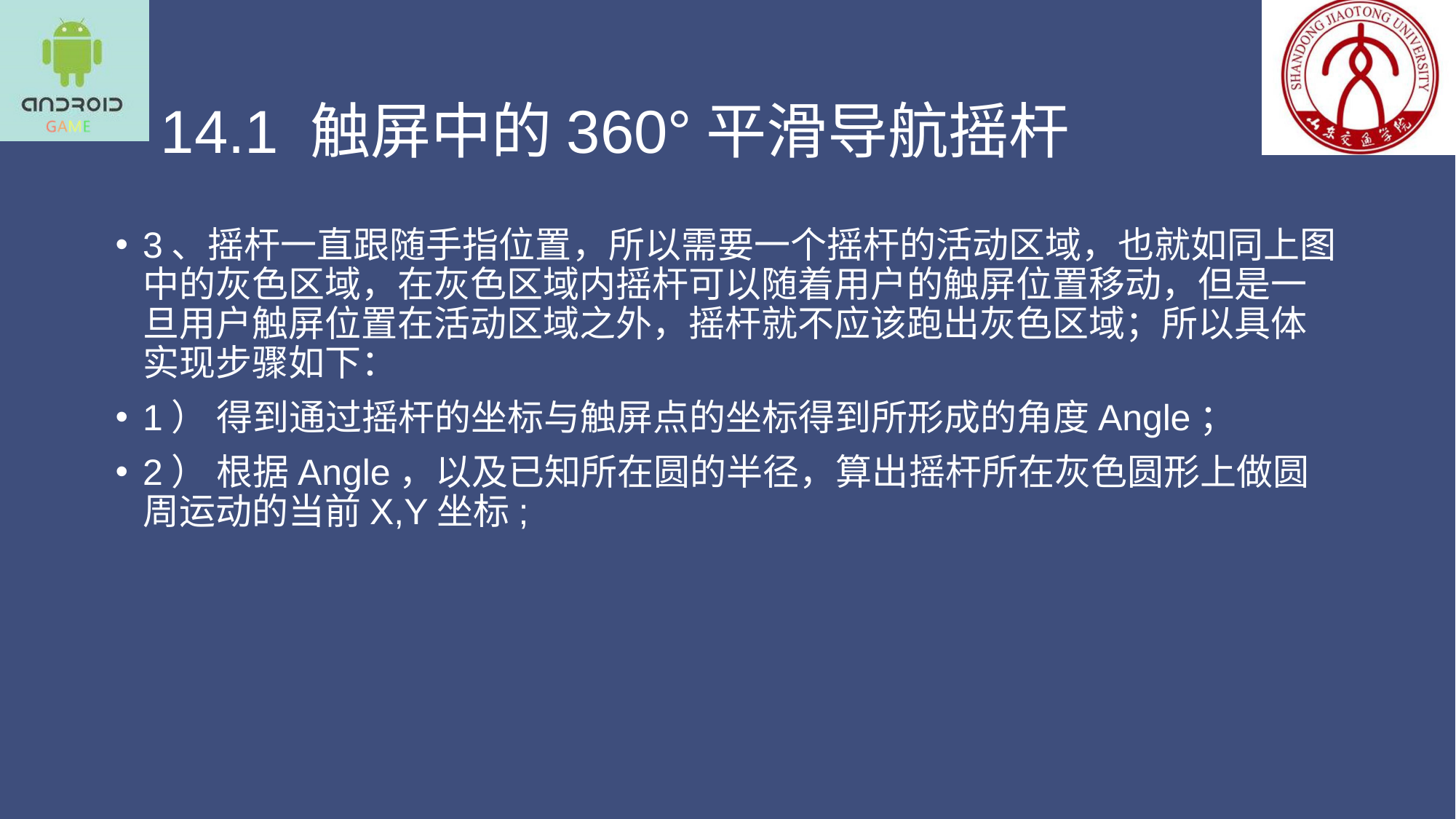

# 14.1 触屏中的360°平滑导航摇杆
3、摇杆一直跟随手指位置，所以需要一个摇杆的活动区域，也就如同上图中的灰色区域，在灰色区域内摇杆可以随着用户的触屏位置移动，但是一旦用户触屏位置在活动区域之外，摇杆就不应该跑出灰色区域；所以具体实现步骤如下：
1） 得到通过摇杆的坐标与触屏点的坐标得到所形成的角度Angle；
2） 根据Angle，以及已知所在圆的半径，算出摇杆所在灰色圆形上做圆周运动的当前X,Y坐标;